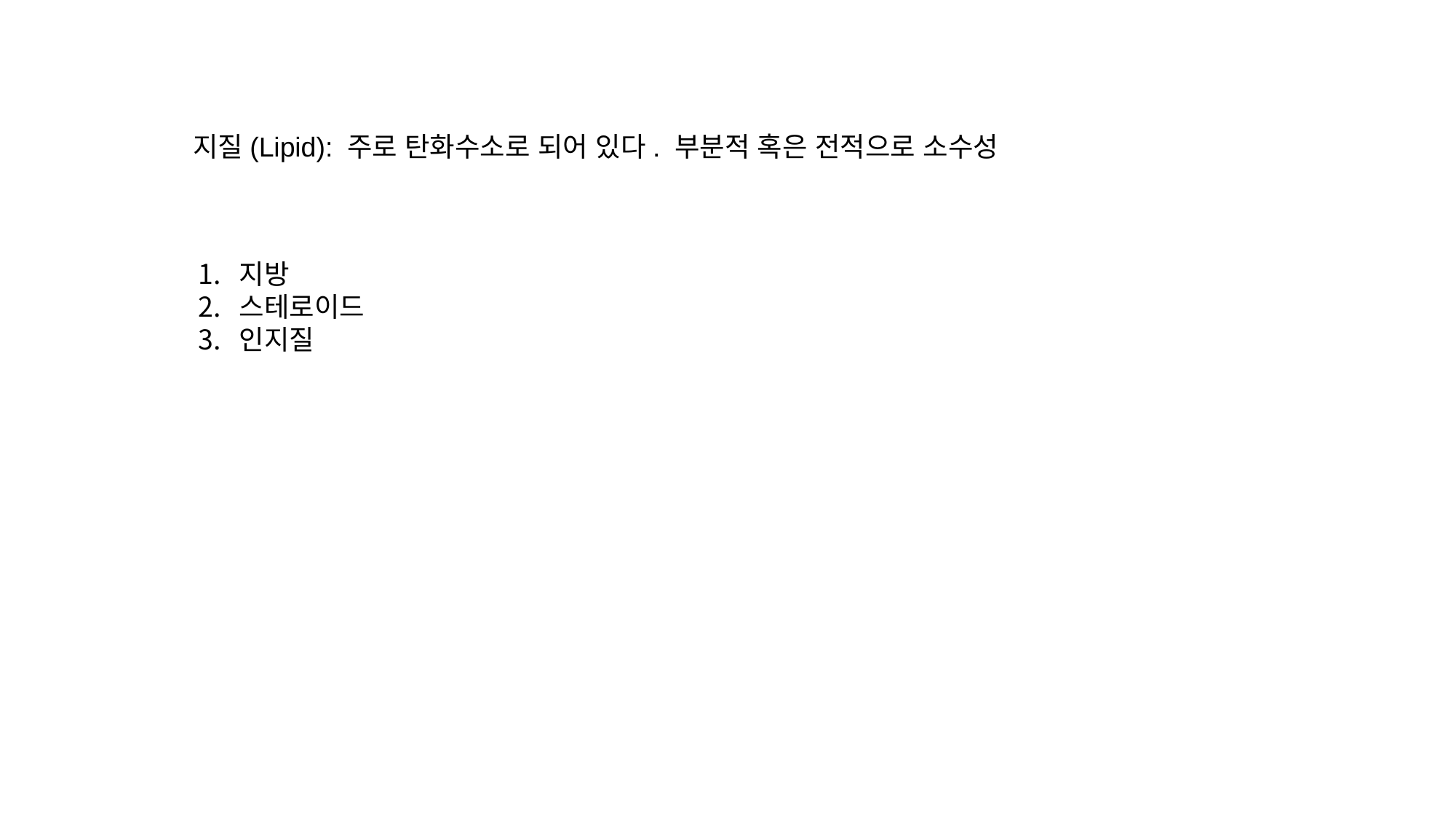

지질(Lipid): 주로 탄화수소로 되어 있다. 부분적 혹은 전적으로 소수성
지방
스테로이드
인지질